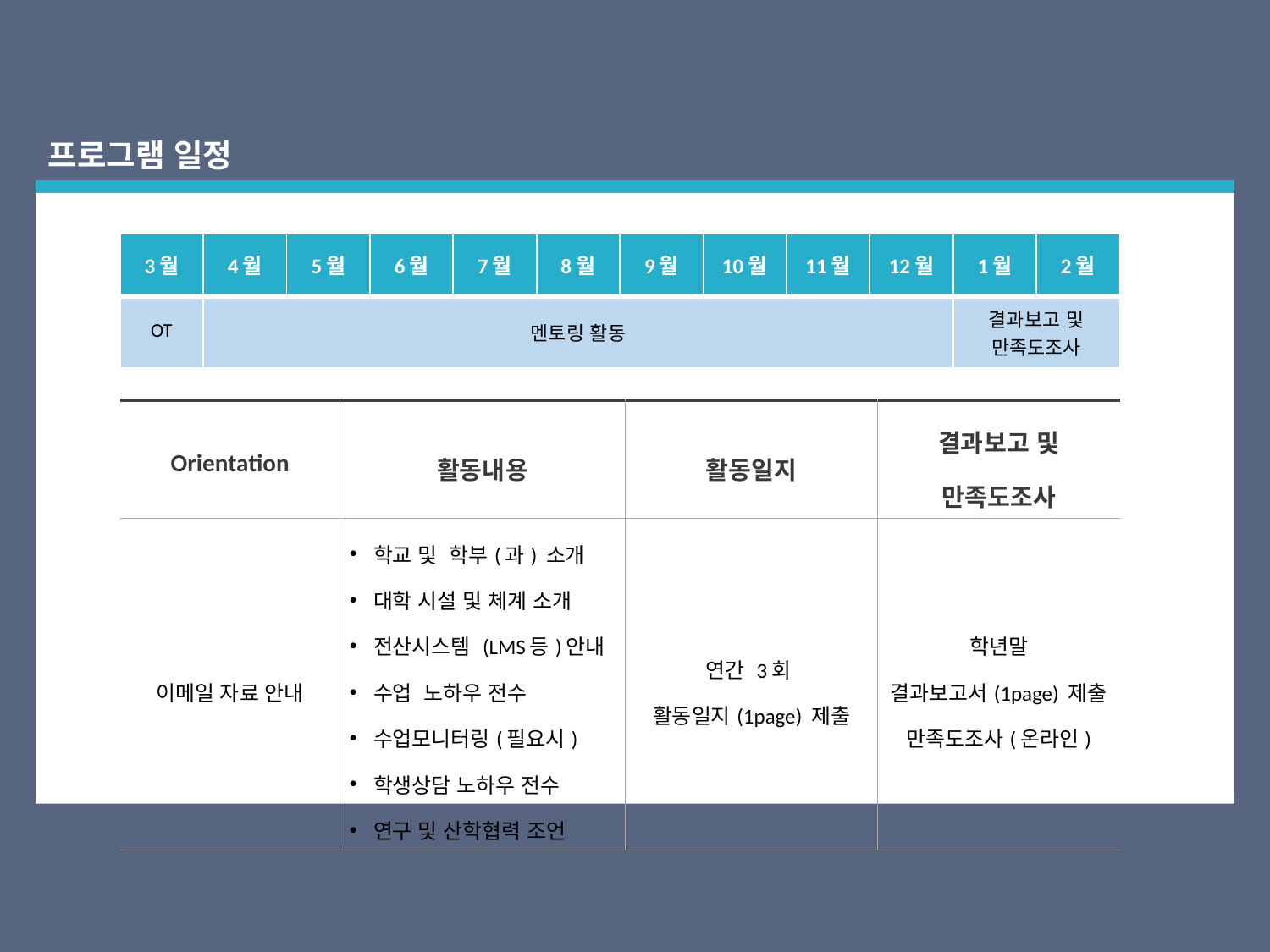

프로그램 일정

| 3월 | 4월 | 5월 | 6월 | 7월 | 8월 | 9월 | 10월 | 11월 | 12월 | 1월 | 2월 |
| --- | --- | --- | --- | --- | --- | --- | --- | --- | --- | --- | --- |
| OT | 멘토링 활동 |  |  |  |  |  |  |  |  | 결과보고 및 만족도조사 |  |
| Orientation | 활동내용 | 활동일지 | 결과보고 및 만족도조사 |
| --- | --- | --- | --- |
| 이메일 자료 안내 | 학교 및 학부(과) 소개 대학 시설 및 체계 소개 전산시스템 (LMS등)안내 수업 노하우 전수 수업모니터링(필요시) 학생상담 노하우 전수 연구 및 산학협력 조언 | 연간 3회 활동일지(1page) 제출 | 학년말 결과보고서(1page) 제출 만족도조사(온라인) |